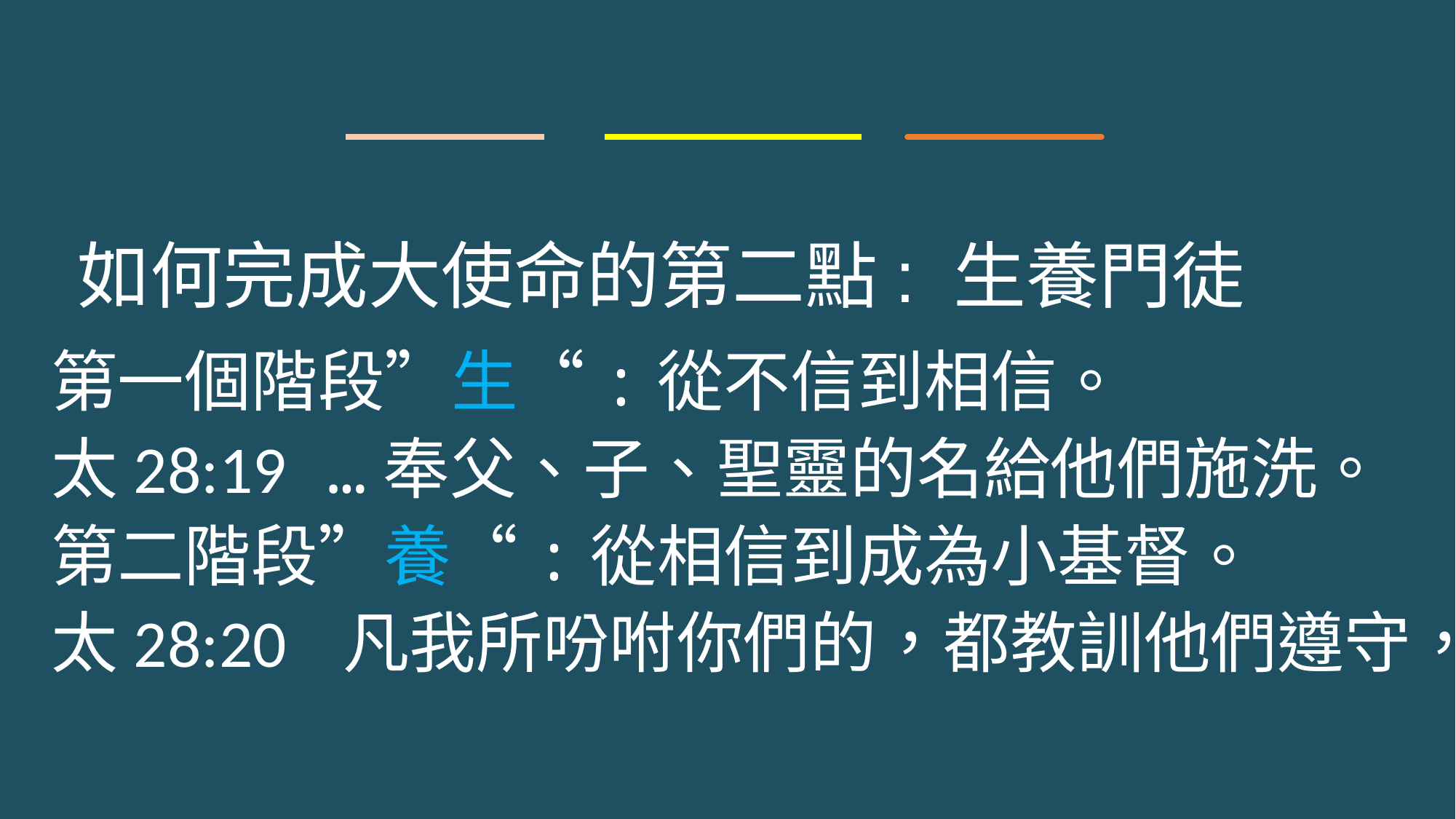

如何完成大使命的第二點: 生養門徒
第一個階段”生“:從不信到相信。
太28:19 …奉父、子、聖靈的名給他們施洗。
第二階段”養“:從相信到成為小基督。
太28:20 凡我所吩咐你們的，都教訓他們遵守，